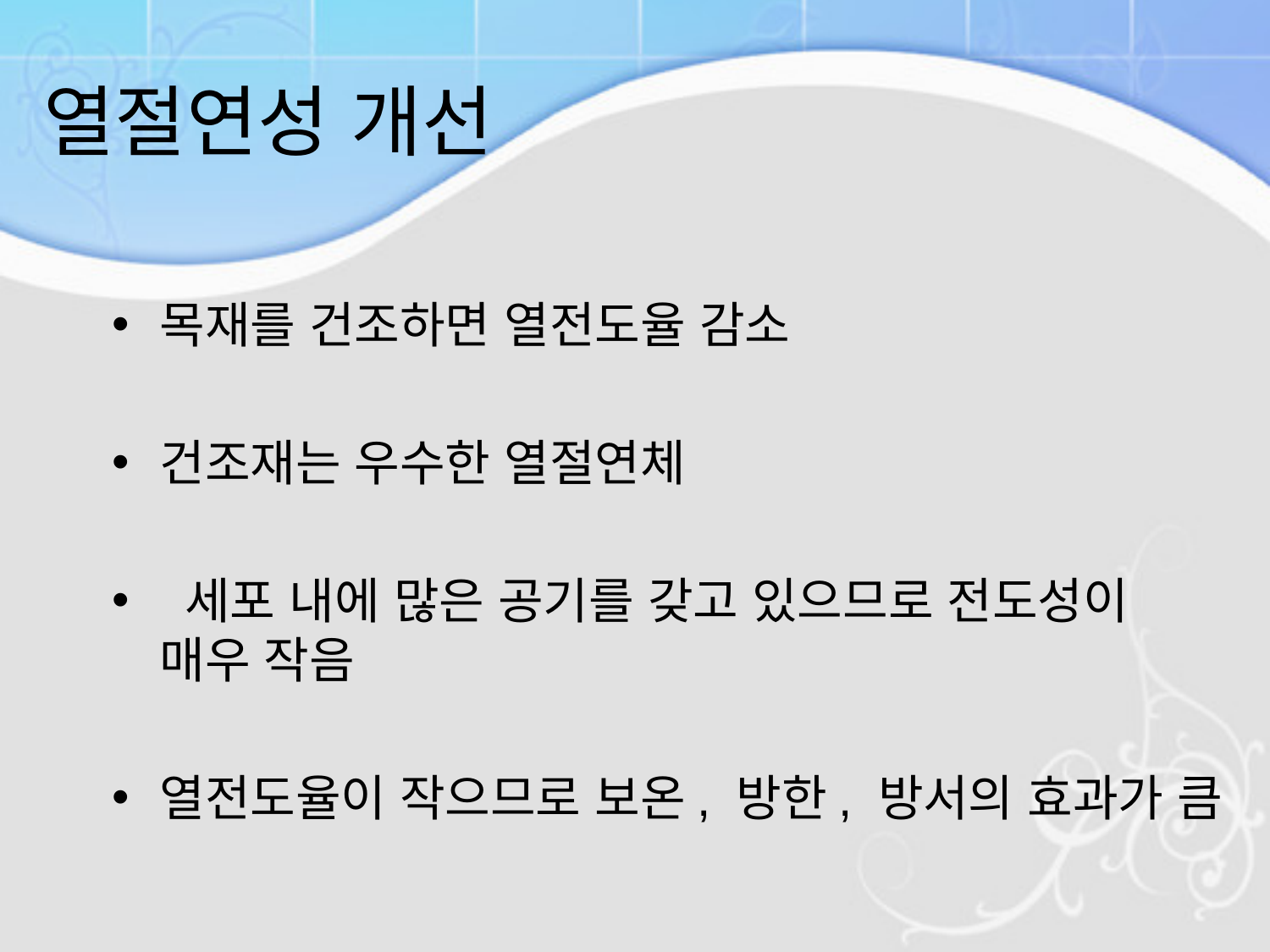

열절연성 개선
목재를 건조하면 열전도율 감소

건조재는 우수한 열절연체

 세포 내에 많은 공기를 갖고 있으므로 전도성이 매우 작음

열전도율이 작으므로 보온, 방한, 방서의 효과가 큼